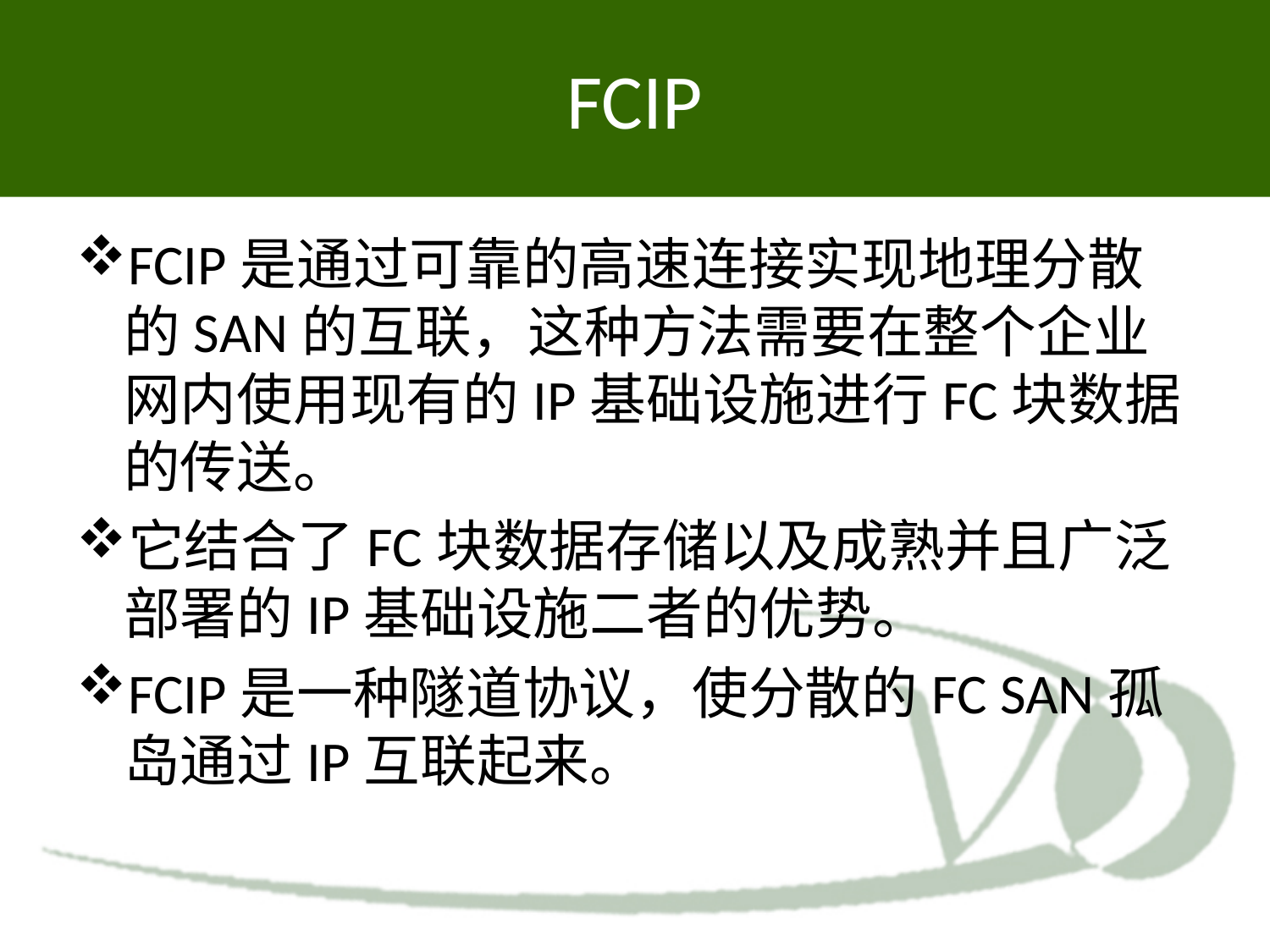

# FCIP
FCIP是通过可靠的高速连接实现地理分散的SAN的互联，这种方法需要在整个企业网内使用现有的IP基础设施进行FC块数据的传送。
它结合了FC块数据存储以及成熟并且广泛部署的IP基础设施二者的优势。
FCIP是一种隧道协议，使分散的FC SAN孤岛通过IP互联起来。